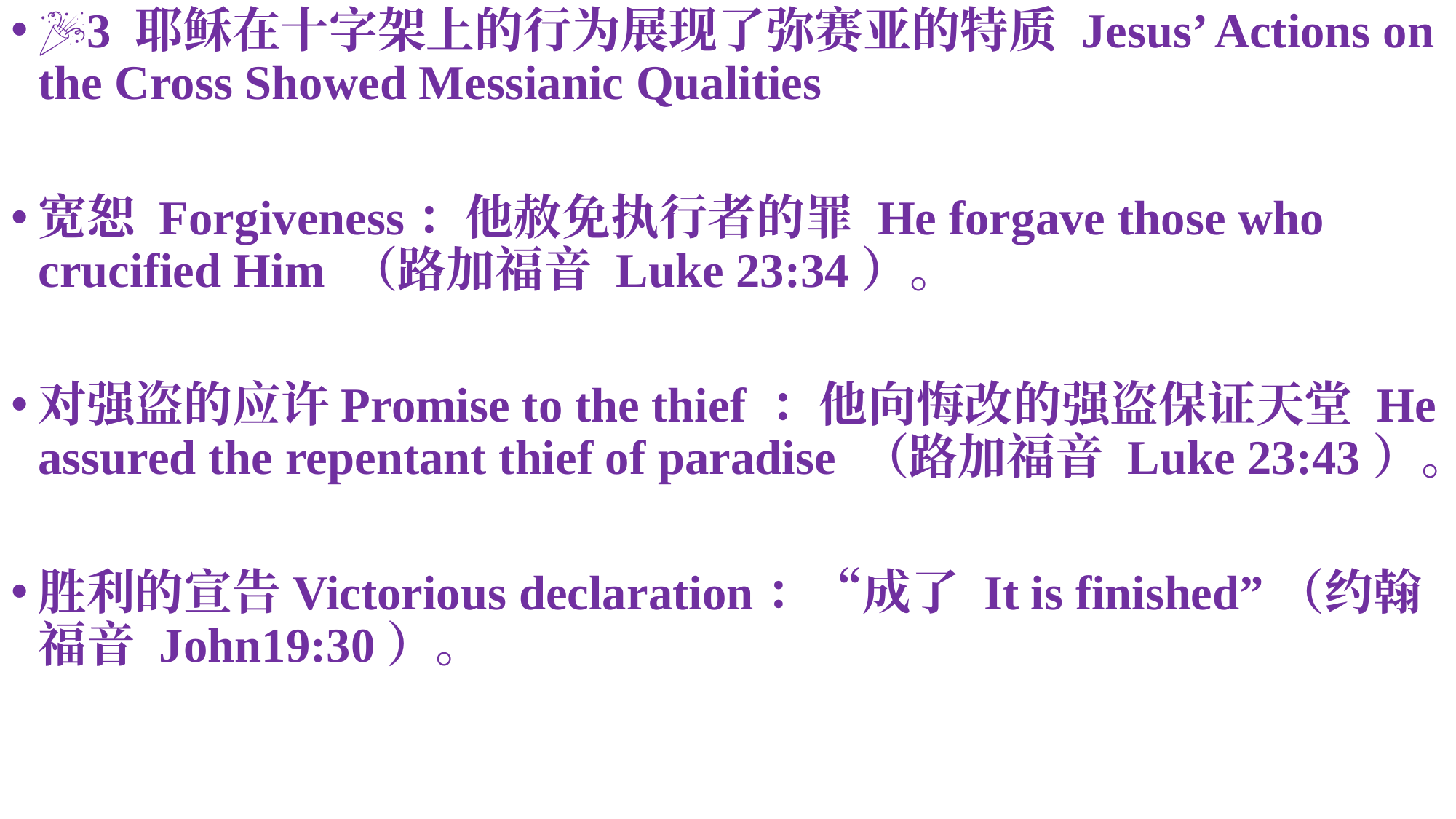

🎉3 耶稣在十字架上的行为展现了弥赛亚的特质 Jesus’ Actions on the Cross Showed Messianic Qualities

宽恕 Forgiveness：他赦免执行者的罪 He forgave those who crucified Him （路加福音 Luke 23:34）。

对强盗的应许Promise to the thief ：他向悔改的强盗保证天堂 He assured the repentant thief of paradise （路加福音 Luke 23:43）。

胜利的宣告Victorious declaration：“成了 It is finished”（约翰福音 John19:30）。